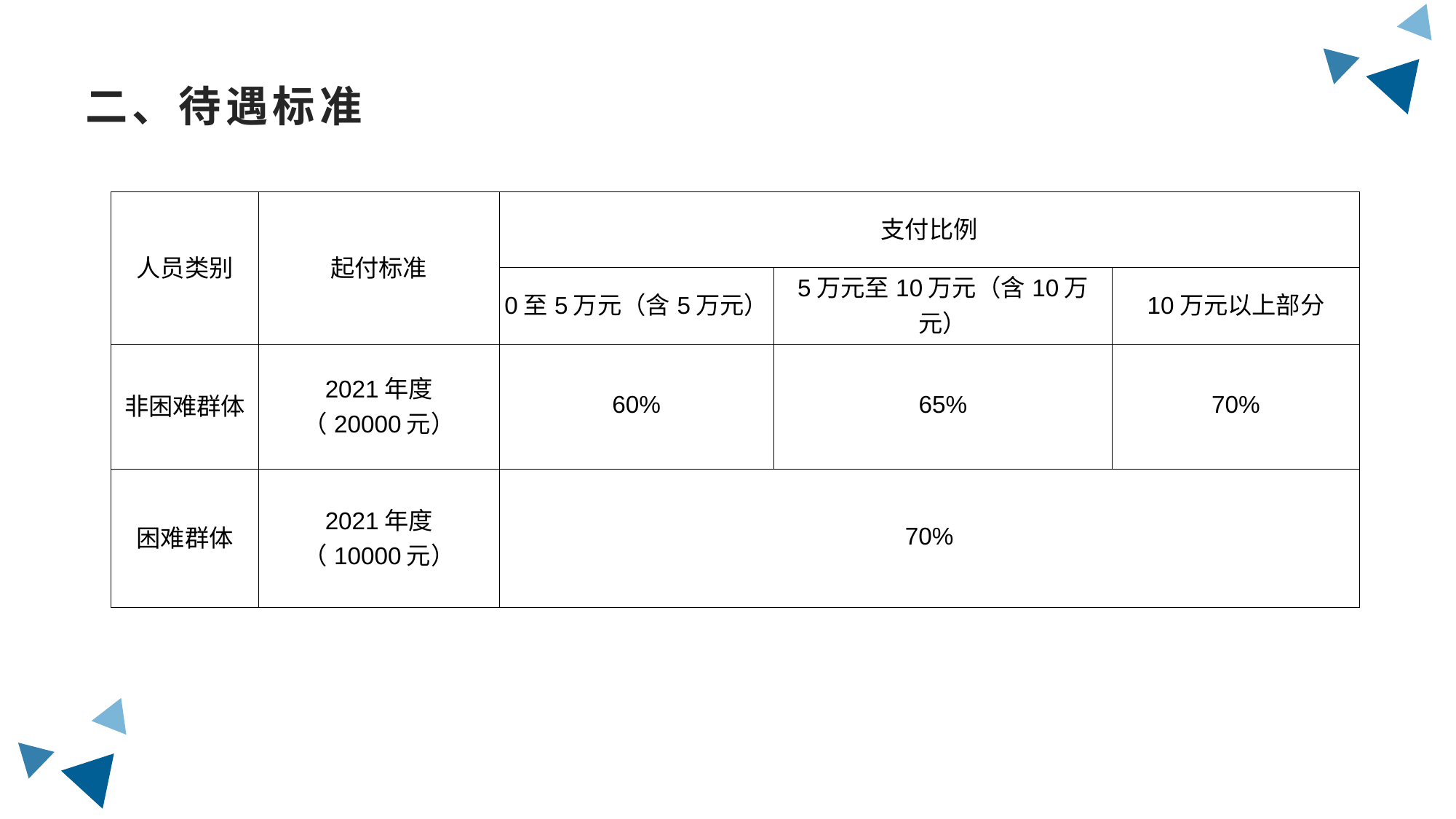

二、待遇标准
| 人员类别 | 起付标准 | 支付比例 |  |  |
| --- | --- | --- | --- | --- |
|  |  | 0至5万元（含5万元） | 5万元至10万元（含10万元） | 10万元以上部分 |
| 非困难群体 | 2021年度 （20000元） | 60% | 65% | 70% |
| 困难群体 | 2021年度 （10000元） | 70% |  |  |